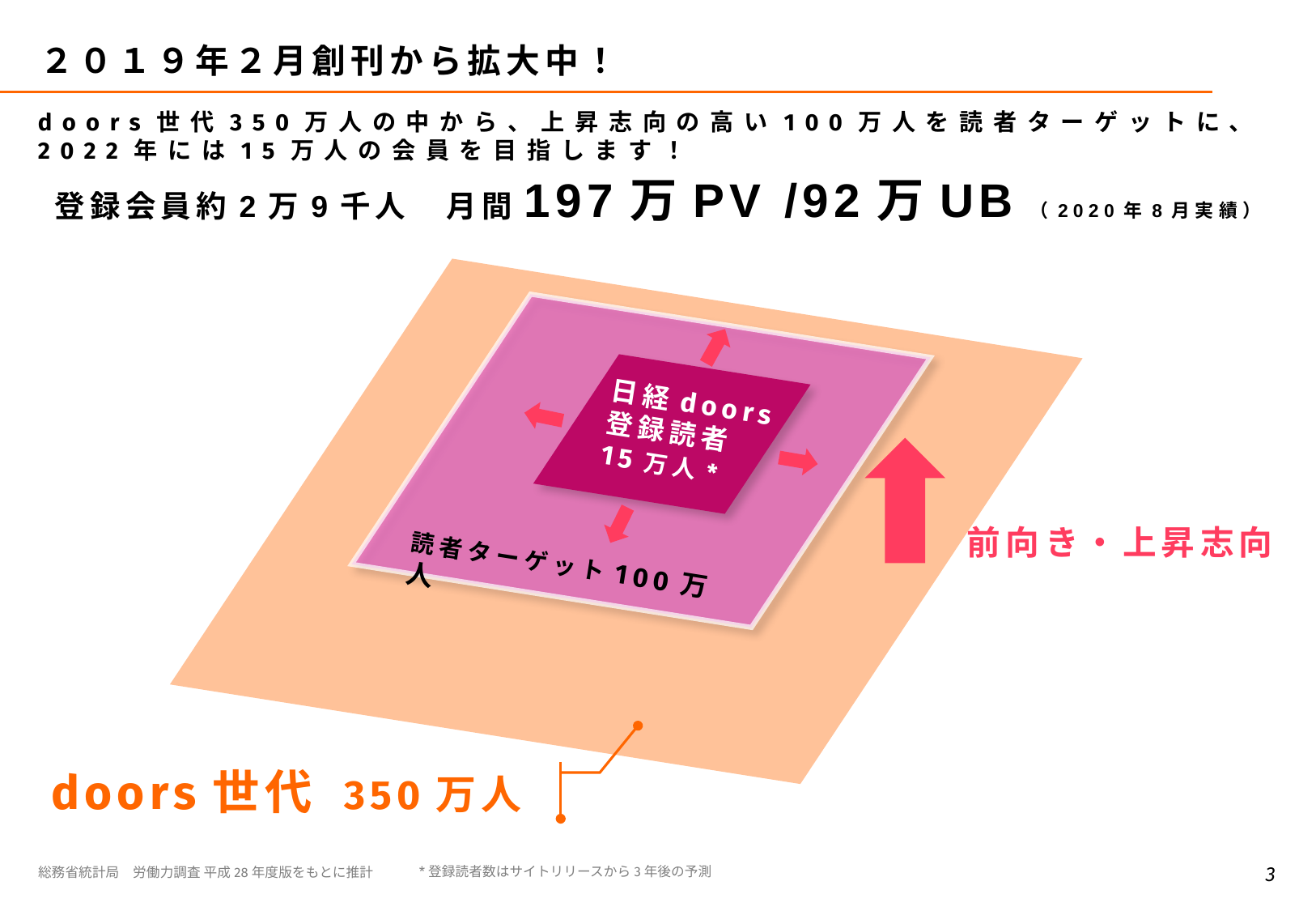

# ２０１９年２月創刊から拡大中！
doors世代350万人の中から、上昇志向の高い100万人を読者ターゲットに、
2022年には15万人の会員を目指します！
登録会員約2万9千人　月間197万PV /92万UB（2020年8月実績）

日経doors
登録読者
15万人*

前向き・上昇志向
読者ターゲット100万人
doors世代 350万人
3
*登録読者数はサイトリリースから3年後の予測
総務省統計局　労働力調査 平成28年度版をもとに推計